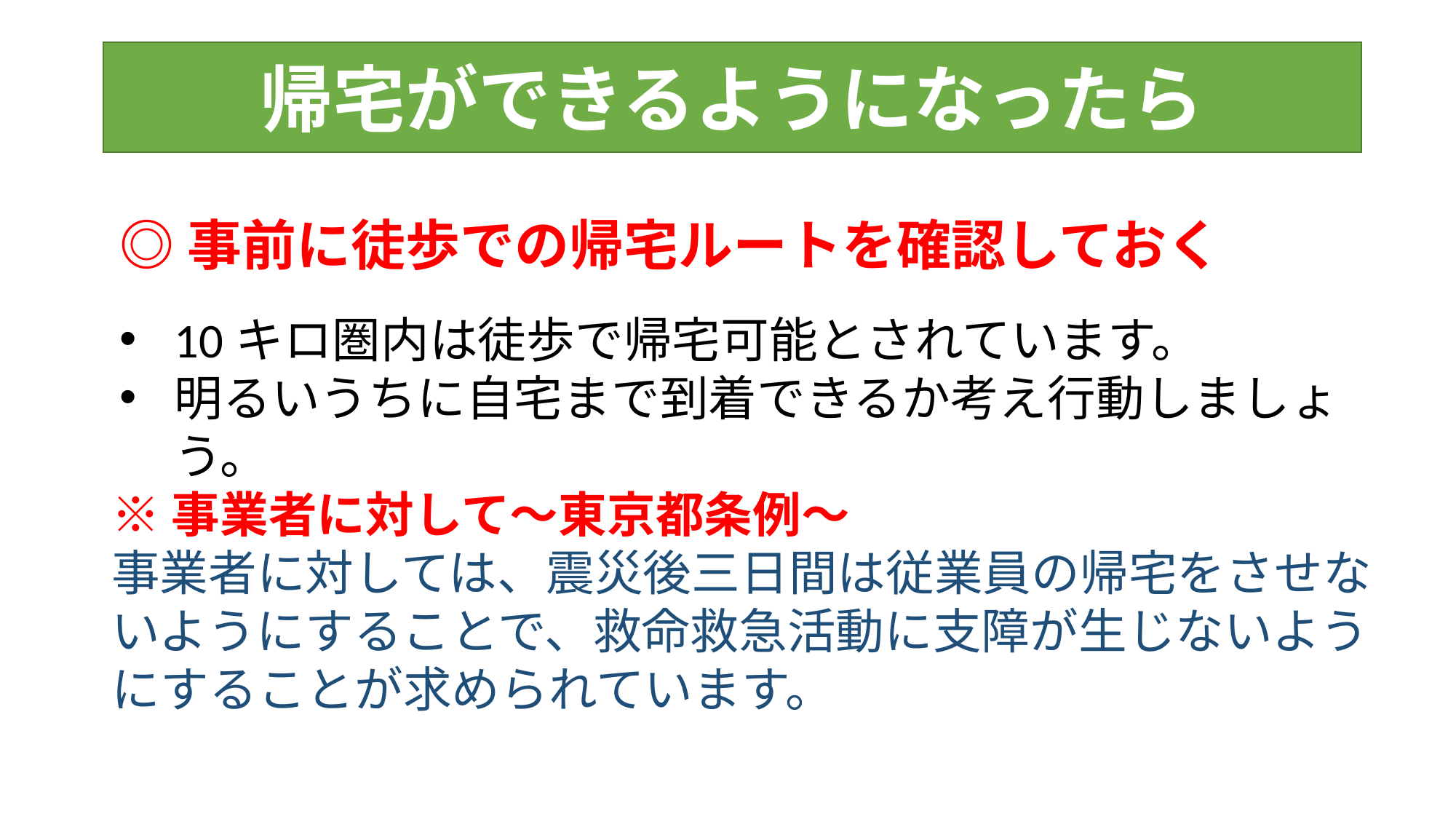

帰宅ができるようになったら
◎事前に徒歩での帰宅ルートを確認しておく

10キロ圏内は徒歩で帰宅可能とされています。
明るいうちに自宅まで到着できるか考え行動しましょう。
※事業者に対して～東京都条例～
事業者に対しては、震災後三日間は従業員の帰宅をさせないようにすることで、救命救急活動に支障が生じないようにすることが求められています。